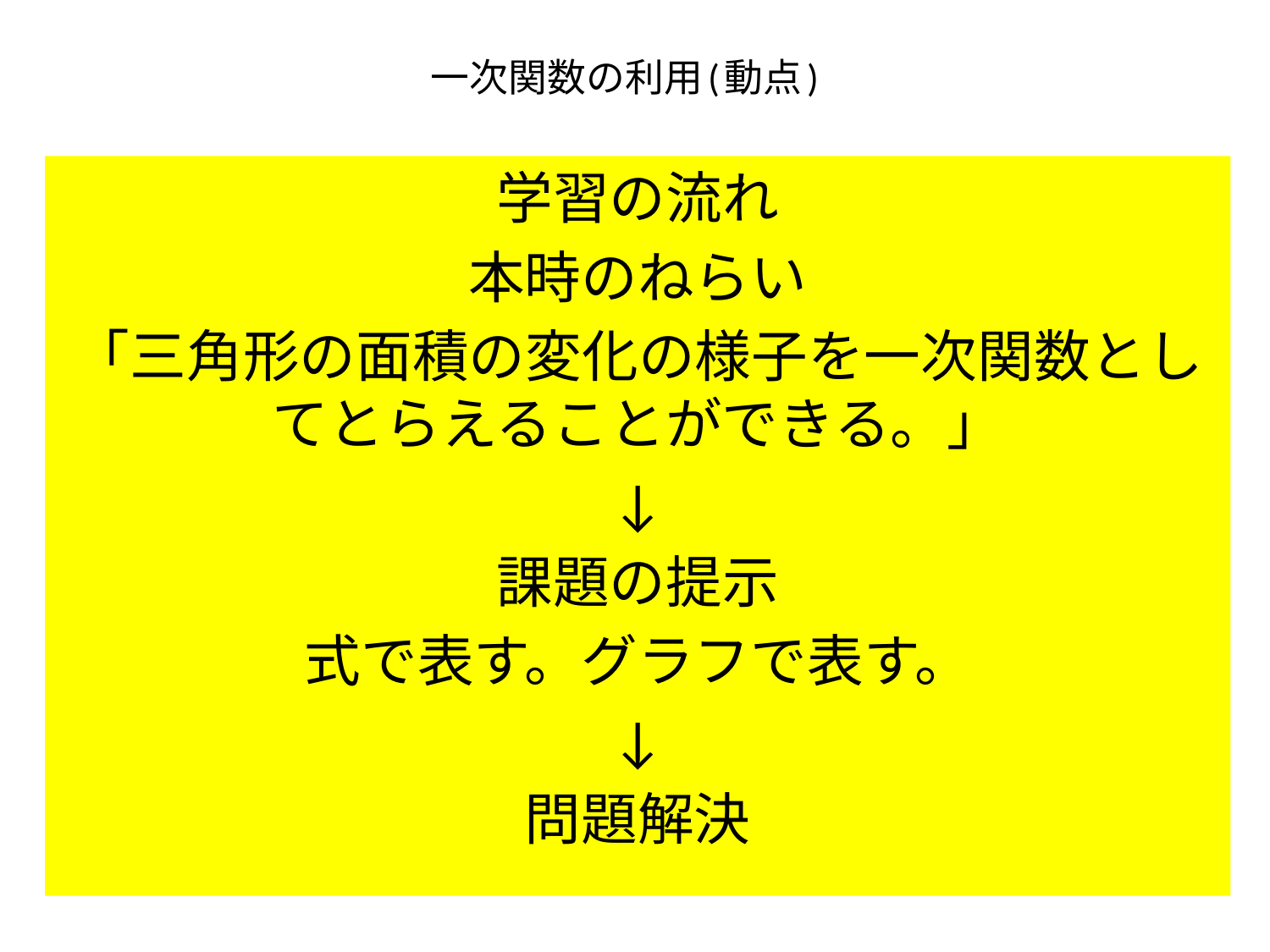

# 一次関数の利用(動点)
学習の流れ
本時のねらい
「三角形の面積の変化の様子を一次関数としてとらえることができる。」
↓
課題の提示
式で表す。グラフで表す。
↓
問題解決